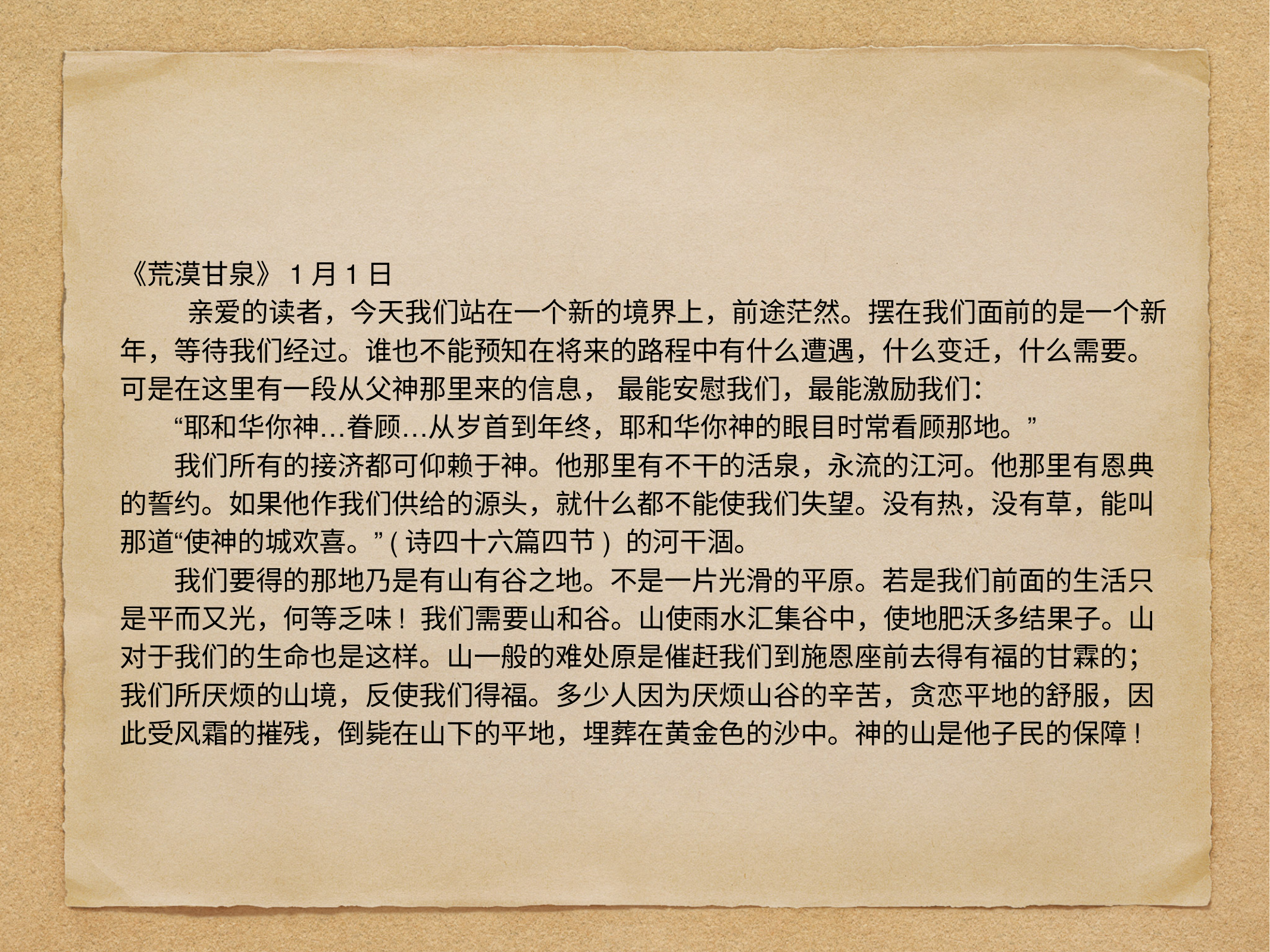

《荒漠甘泉》1月1日
        亲爱的读者，今天我们站在一个新的境界上，前途茫然。摆在我们面前的是一个新年，等待我们经过。谁也不能预知在将来的路程中有什么遭遇，什么变迁，什么需要。可是在这里有一段从父神那里来的信息， 最能安慰我们，最能激励我们：
　　“耶和华你神…眷顾…从岁首到年终，耶和华你神的眼目时常看顾那地。”
　　我们所有的接济都可仰赖于神。他那里有不干的活泉，永流的江河。他那里有恩典的誓约。如果他作我们供给的源头，就什么都不能使我们失望。没有热，没有草，能叫那道“使神的城欢喜。”(诗四十六篇四节) 的河干涸。
　　我们要得的那地乃是有山有谷之地。不是一片光滑的平原。若是我们前面的生活只是平而又光，何等乏味! 我们需要山和谷。山使雨水汇集谷中，使地肥沃多结果子。山对于我们的生命也是这样。山一般的难处原是催赶我们到施恩座前去得有福的甘霖的；我们所厌烦的山境，反使我们得福。多少人因为厌烦山谷的辛苦，贪恋平地的舒服，因此受风霜的摧残，倒毙在山下的平地，埋葬在黄金色的沙中。神的山是他子民的保障!